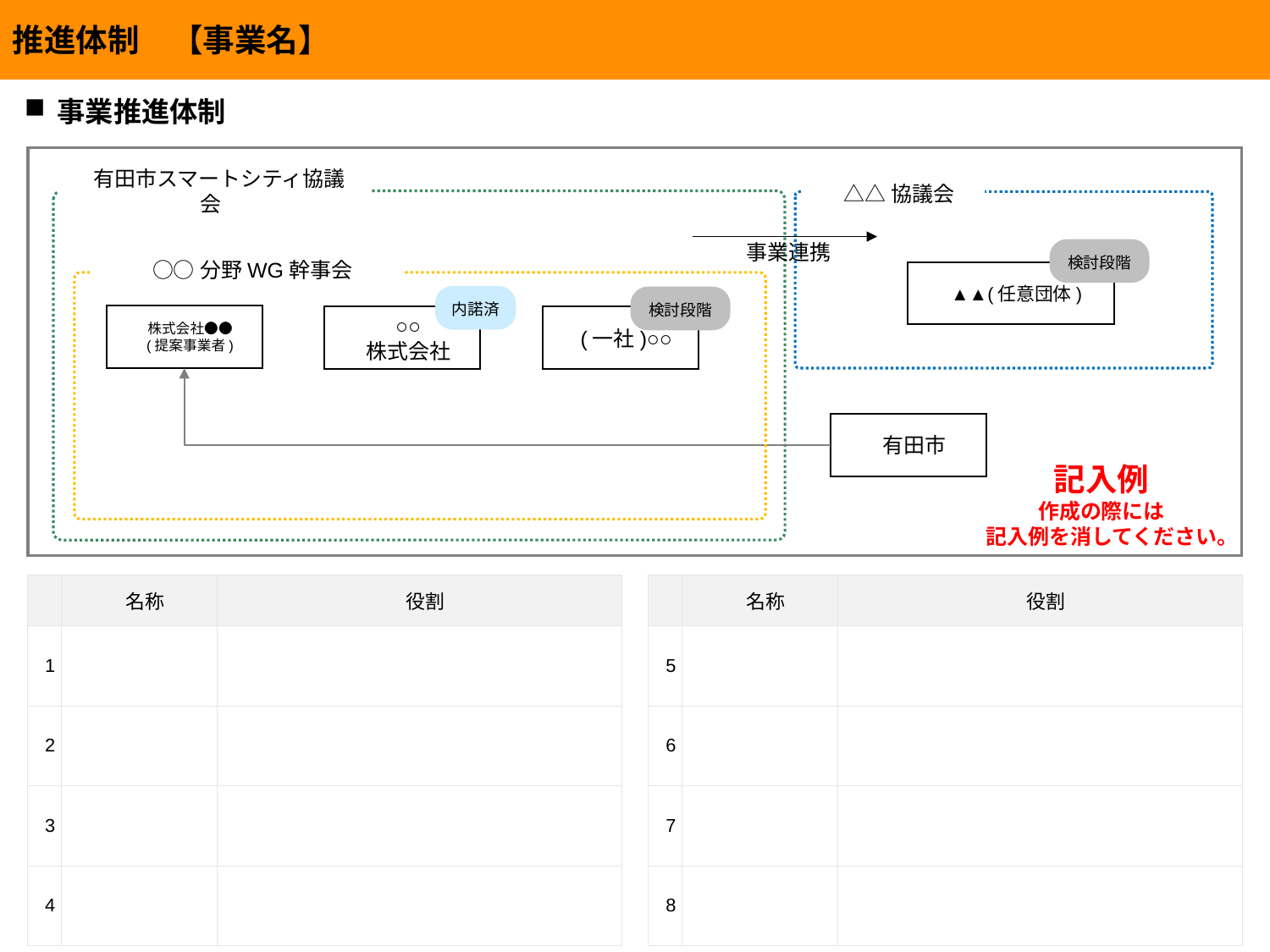

推進体制　【事業名】
事業推進体制

有田市スマートシティ協議会
△△協議会

事業連携
○○分野WG幹事会
検討段階
▲▲(任意団体)

内諾済
検討段階
株式会社●●
(提案事業者)
(一社)○○
○○
株式会社
有田市
記入例
作成の際には
記入例を消してください。
|  | 名称 | 役割 |
| --- | --- | --- |
| 1 |  |  |
| 2 |  |  |
| 3 |  |  |
| 4 |  |  |
|  | 名称 | 役割 |
| --- | --- | --- |
| 5 |  |  |
| 6 |  |  |
| 7 |  |  |
| 8 |  |  |